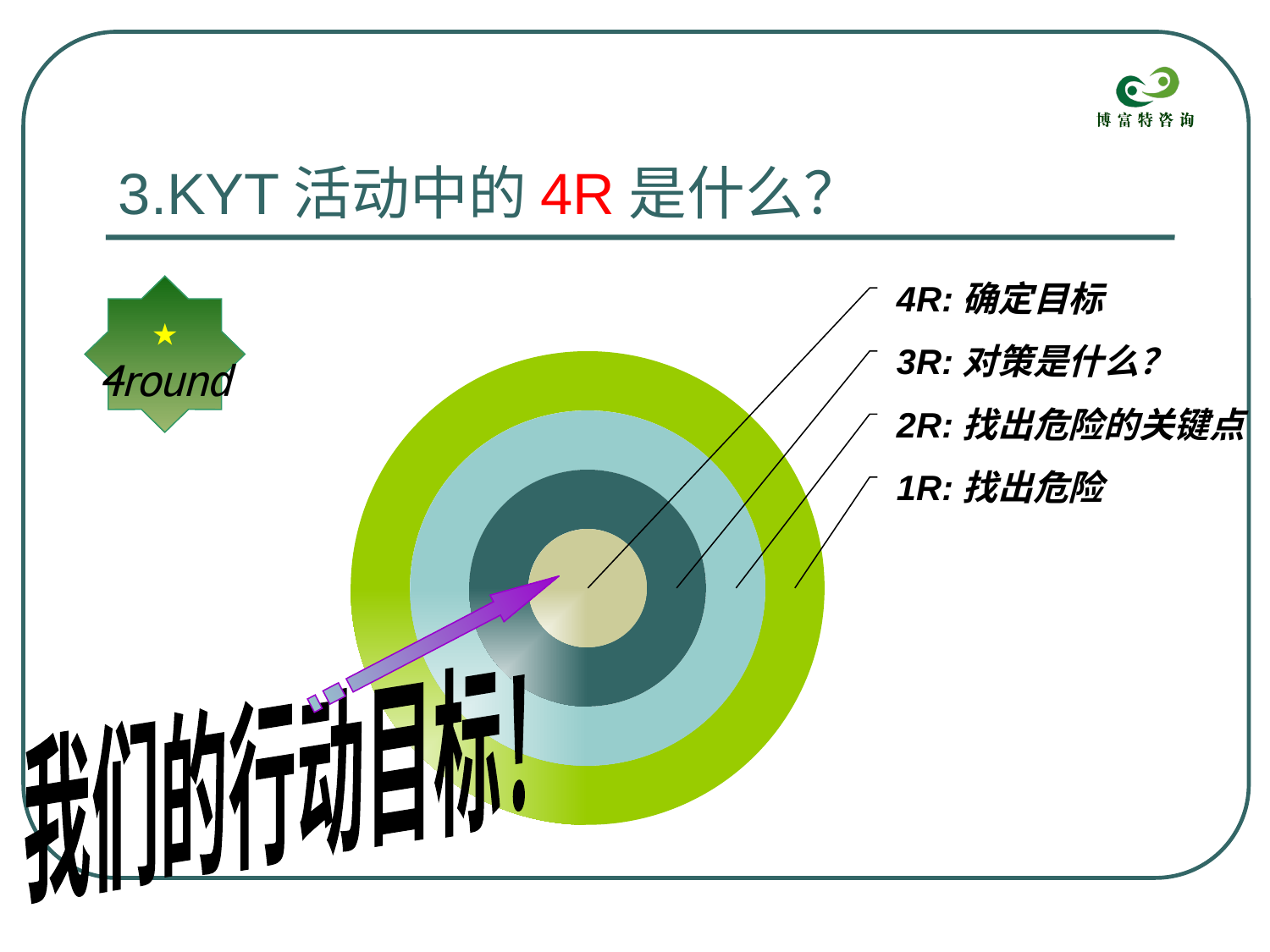

3.KYT活动中的4R是什么？

4R:确定目标
3R:对策是什么？

2R:找出危险的关键点

1R:找出危险

★
4round

我们的行动目标！
23